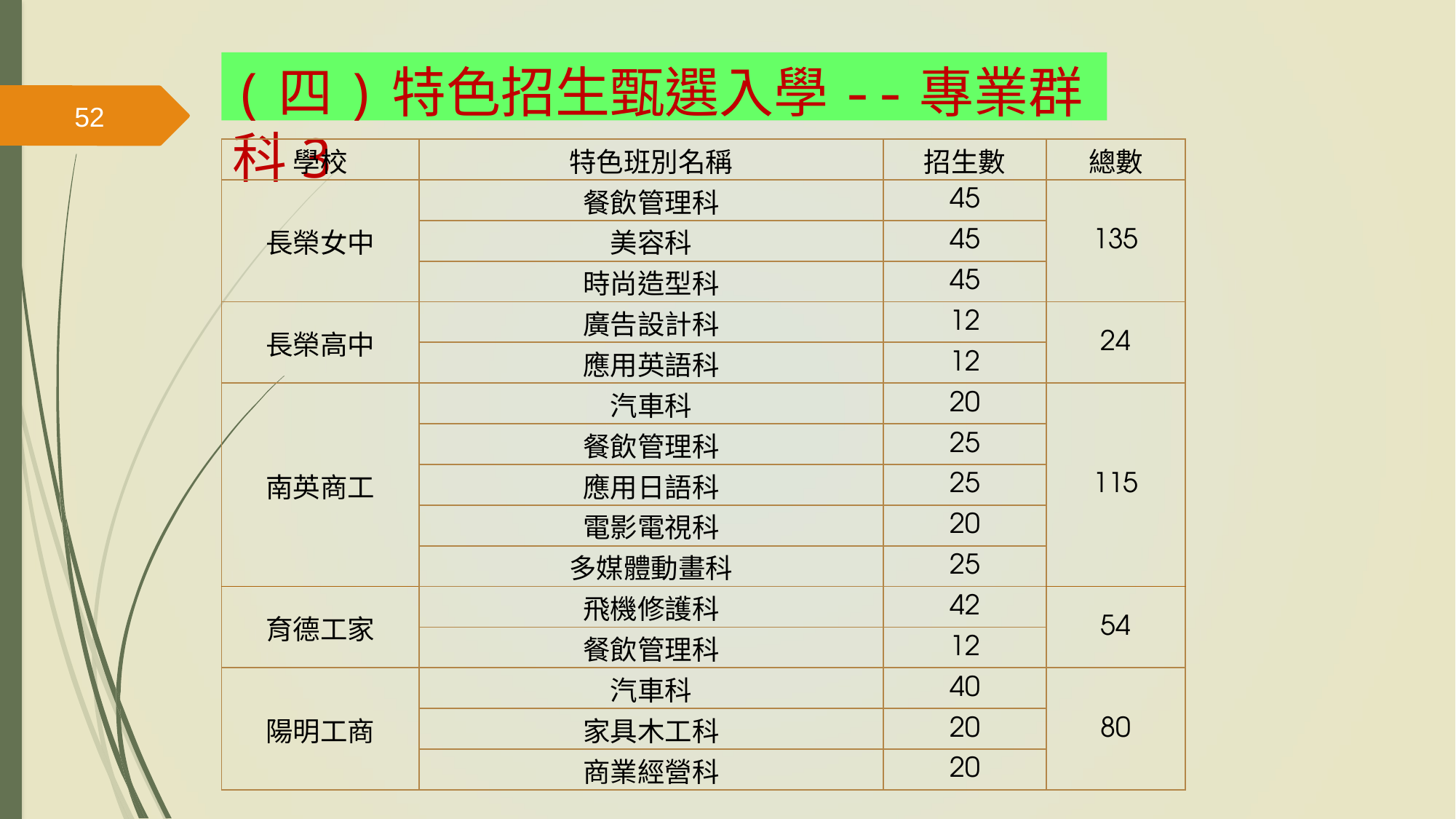

(四)特色招生甄選入學--專業群科3
52
| 學校 | 特色班別名稱 | 招生數 | 總數 |
| --- | --- | --- | --- |
| 長榮女中 | 餐飲管理科 | 45 | 135 |
|  | 美容科 | 45 |  |
|  | 時尚造型科 | 45 |  |
| 長榮高中 | 廣告設計科 | 12 | 24 |
|  | 應用英語科 | 12 |  |
| 南英商工 | 汽車科 | 20 | 115 |
|  | 餐飲管理科 | 25 |  |
|  | 應用日語科 | 25 |  |
|  | 電影電視科 | 20 |  |
|  | 多媒體動畫科 | 25 |  |
| 育德工家 | 飛機修護科 | 42 | 54 |
|  | 餐飲管理科 | 12 |  |
| 陽明工商 | 汽車科 | 40 | 80 |
|  | 家具木工科 | 20 |  |
|  | 商業經營科 | 20 |  |